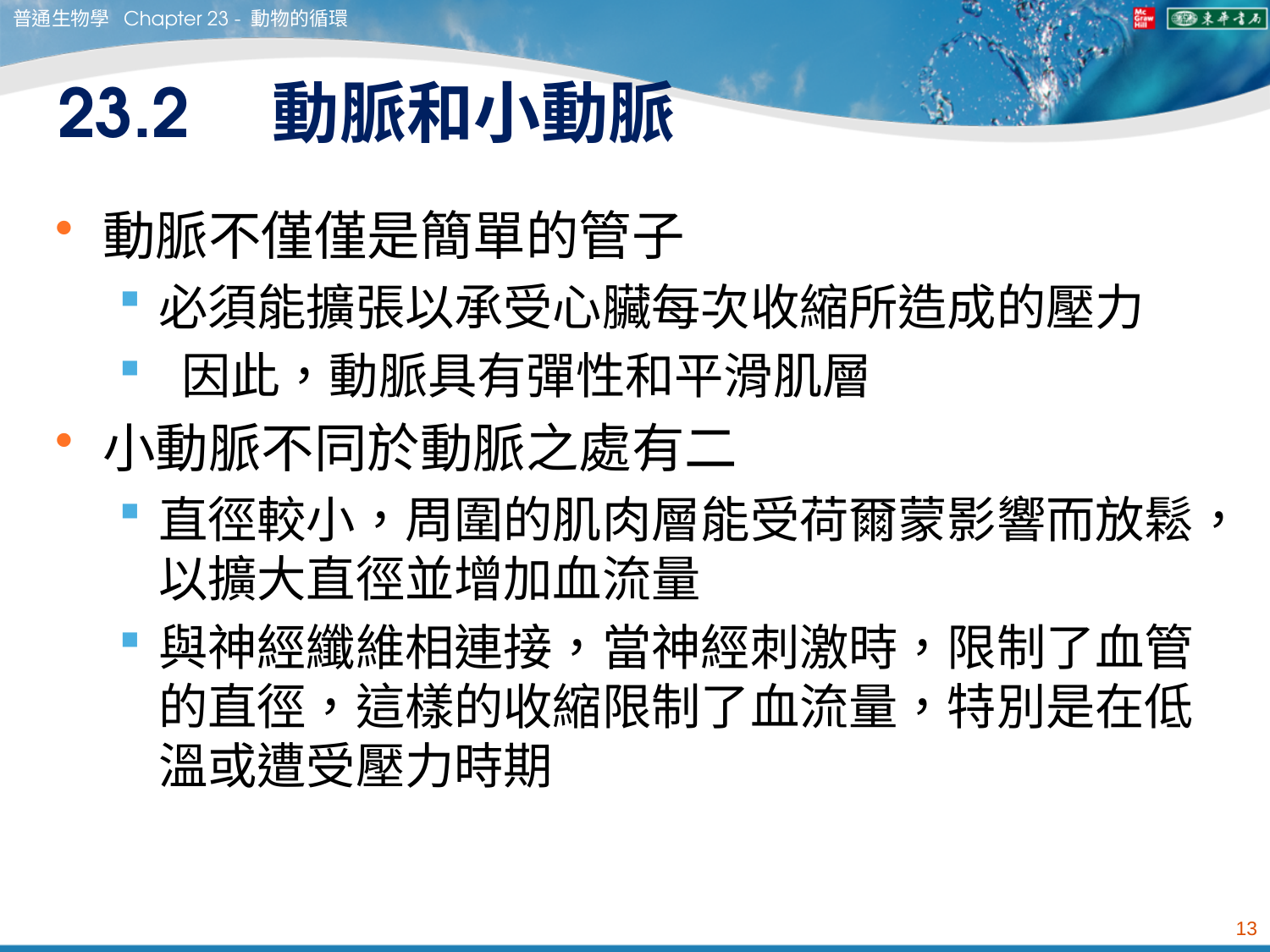

普通生物學  Chapter 23 - 動物的循環
# 23.2　動脈和小動脈
動脈不僅僅是簡單的管子
必須能擴張以承受心臟每次收縮所造成的壓力
 因此，動脈具有彈性和平滑肌層
小動脈不同於動脈之處有二
直徑較小，周圍的肌肉層能受荷爾蒙影響而放鬆，以擴大直徑並增加血流量
與神經纖維相連接，當神經刺激時，限制了血管的直徑，這樣的收縮限制了血流量，特別是在低溫或遭受壓力時期
13